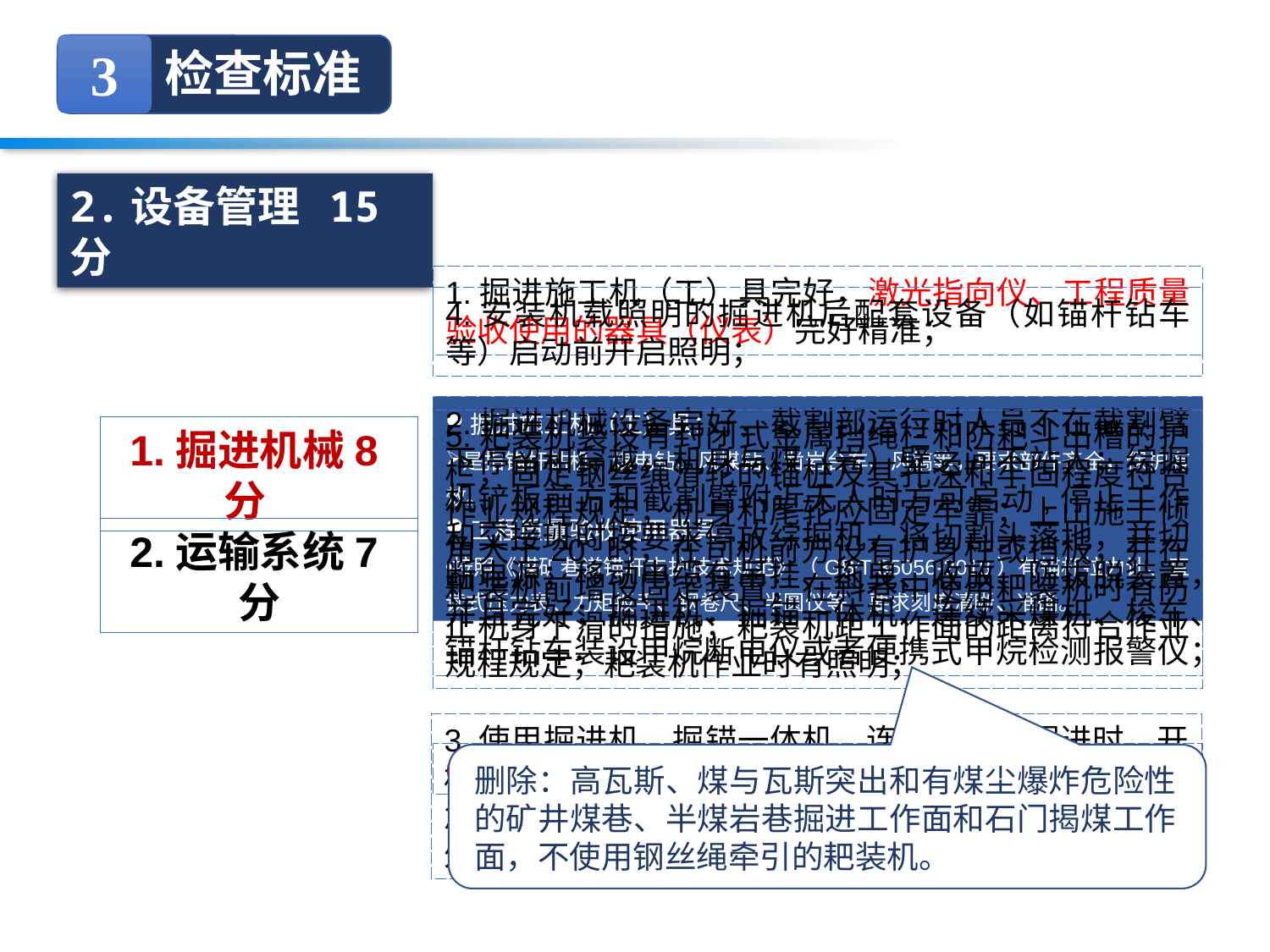

3

检查标准

2.设备管理  15分
1.掘进施工机（工）具完好，激光指向仪、工程质量验收使用的器具（仪表）完好精准；
4.安装机载照明的掘进机后配套设备（如锚杆钻车等）启动前开启照明；
掘进施工机（工）具：
是指锚杆钻机、煤电钻、风煤钻、凿岩台车、风镐等，要求部件齐全，保护有效。
工程质量验收使用器具：
按照《煤矿巷道锚杆支护技术规范》（GB∕T 35056-2018）有锚杆拉力计、直读式压力表、力矩扳手、钢卷尺、半圆仪等，要求刻度清晰、准确。
2.掘进机械设备完好，截割部运行时人员不在截割臂下停留和穿越，机身与煤（岩）壁之间不站人；综掘机铲板前方和截割臂附近无人时方可启动,停止工作和交接班时按要求停放综掘机，将切割头落地，并切断电源；移动电缆有吊挂、拖曳、收放、防拔脱装置，并且完好；掘进机、掘锚一体机、连续采煤机、梭车、锚杆钻车装设甲烷断电仪或者便携式甲烷检测报警仪；
5.耙装机装设有封闭式金属挡绳栏和防耙斗出槽的护栏，固定钢丝绳滑轮的锚桩及其孔深和牢固程度符合作业规程规定，机身和尾轮应固定牢靠；上山施工倾角大于20°时，在司机前方设有护身柱或挡板，并在耙装机前增设固定装置；在斜巷中使用耙装机时有防止机身下滑的措施；耙装机距工作面的距离符合作业规程规定；耙装机作业时有照明；
1.掘进机械8分
2.运输系统7分
3.使用掘进机、掘锚一体机、连续采煤机掘进时，开机、退机、调机时发出报警信号，设备非操作侧设有急停按钮（连续采煤机除外），有前照明和尾灯；内外喷雾使用正常；
6.掘进机械设备有管理台账和检修维修记录；

删除：高瓦斯、煤与瓦斯突出和有煤尘爆炸危险性的矿井煤巷、半煤岩巷掘进工作面和石门揭煤工作面，不使用钢丝绳牵引的耙装机。